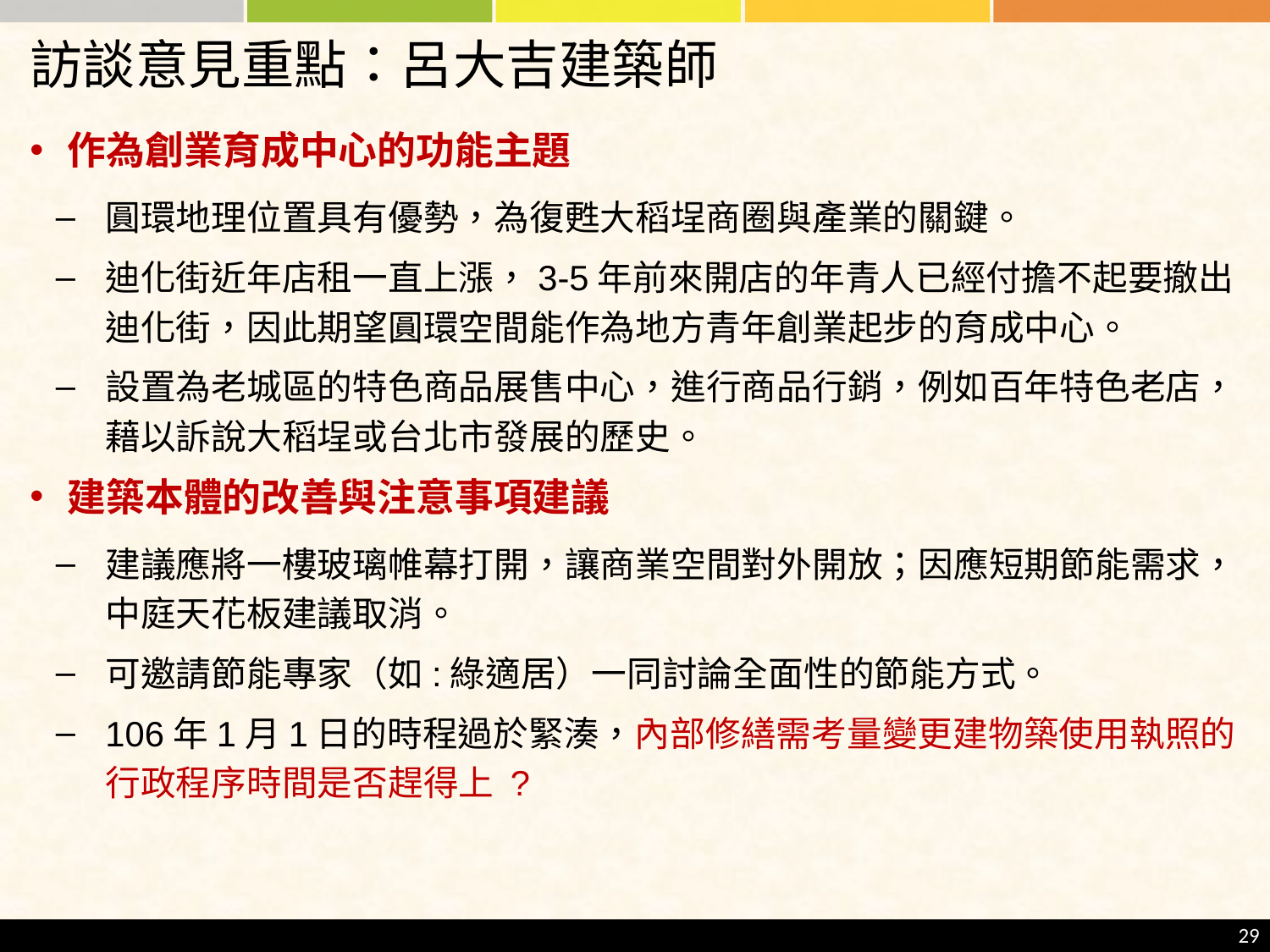

# 訪談意見重點：呂大吉建築師
作為創業育成中心的功能主題
圓環地理位置具有優勢，為復甦大稻埕商圈與產業的關鍵。
迪化街近年店租一直上漲，3-5年前來開店的年青人已經付擔不起要撤出迪化街，因此期望圓環空間能作為地方青年創業起步的育成中心。
設置為老城區的特色商品展售中心，進行商品行銷，例如百年特色老店，藉以訴說大稻埕或台北市發展的歷史。
建築本體的改善與注意事項建議
建議應將一樓玻璃帷幕打開，讓商業空間對外開放；因應短期節能需求，中庭天花板建議取消。
可邀請節能專家（如:綠適居）一同討論全面性的節能方式。
106年1月1日的時程過於緊湊，內部修繕需考量變更建物築使用執照的行政程序時間是否趕得上 ?

29